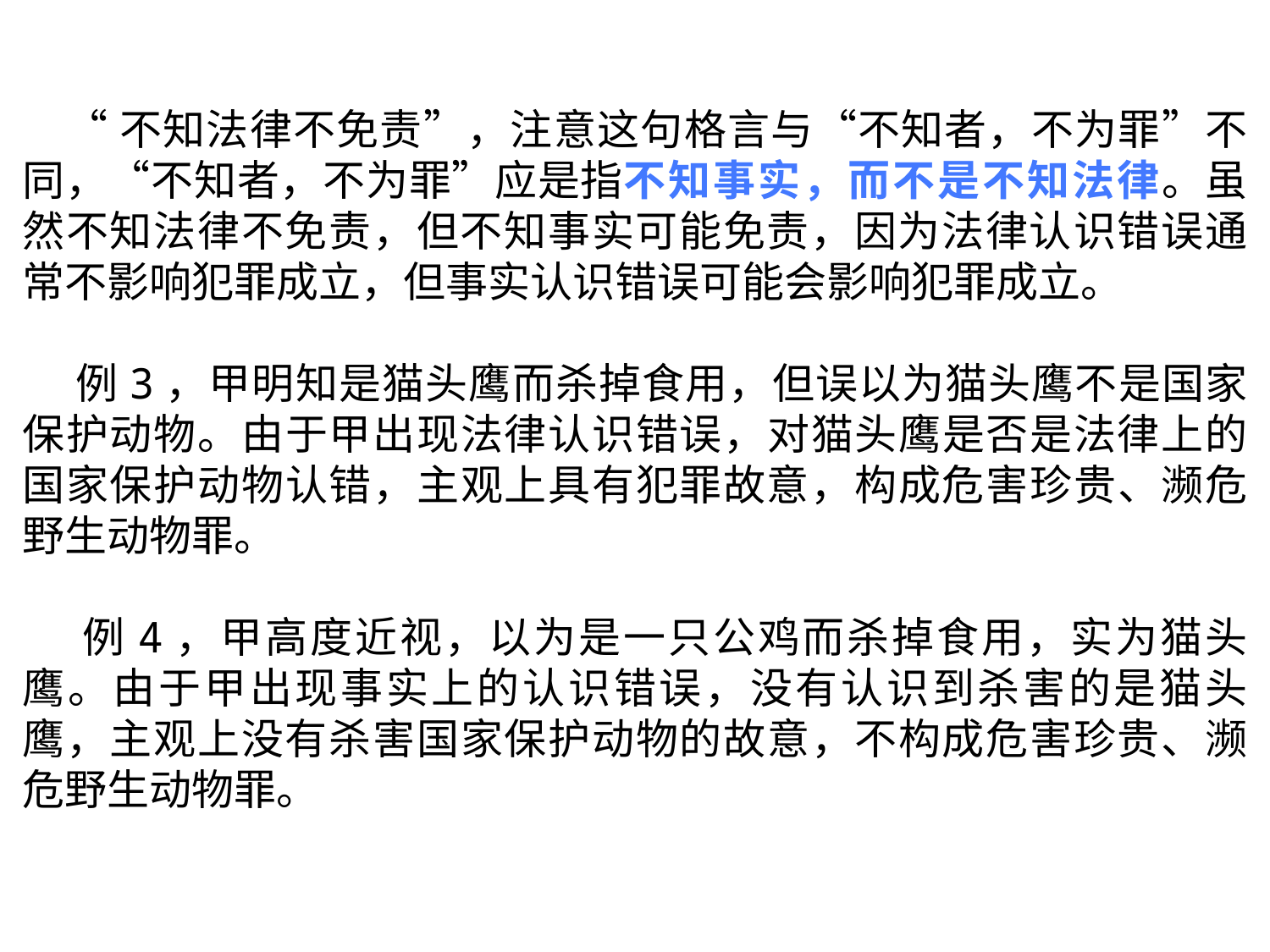

“不知法律不免责”，注意这句格言与“不知者，不为罪”不同，“不知者，不为罪”应是指不知事实，而不是不知法律。虽然不知法律不免责，但不知事实可能免责，因为法律认识错误通常不影响犯罪成立，但事实认识错误可能会影响犯罪成立。

    例3，甲明知是猫头鹰而杀掉食用，但误以为猫头鹰不是国家保护动物。由于甲出现法律认识错误，对猫头鹰是否是法律上的国家保护动物认错，主观上具有犯罪故意，构成危害珍贵、濒危野生动物罪。

    例4，甲高度近视，以为是一只公鸡而杀掉食用，实为猫头鹰。由于甲出现事实上的认识错误，没有认识到杀害的是猫头鹰，主观上没有杀害国家保护动物的故意，不构成危害珍贵、濒危野生动物罪。